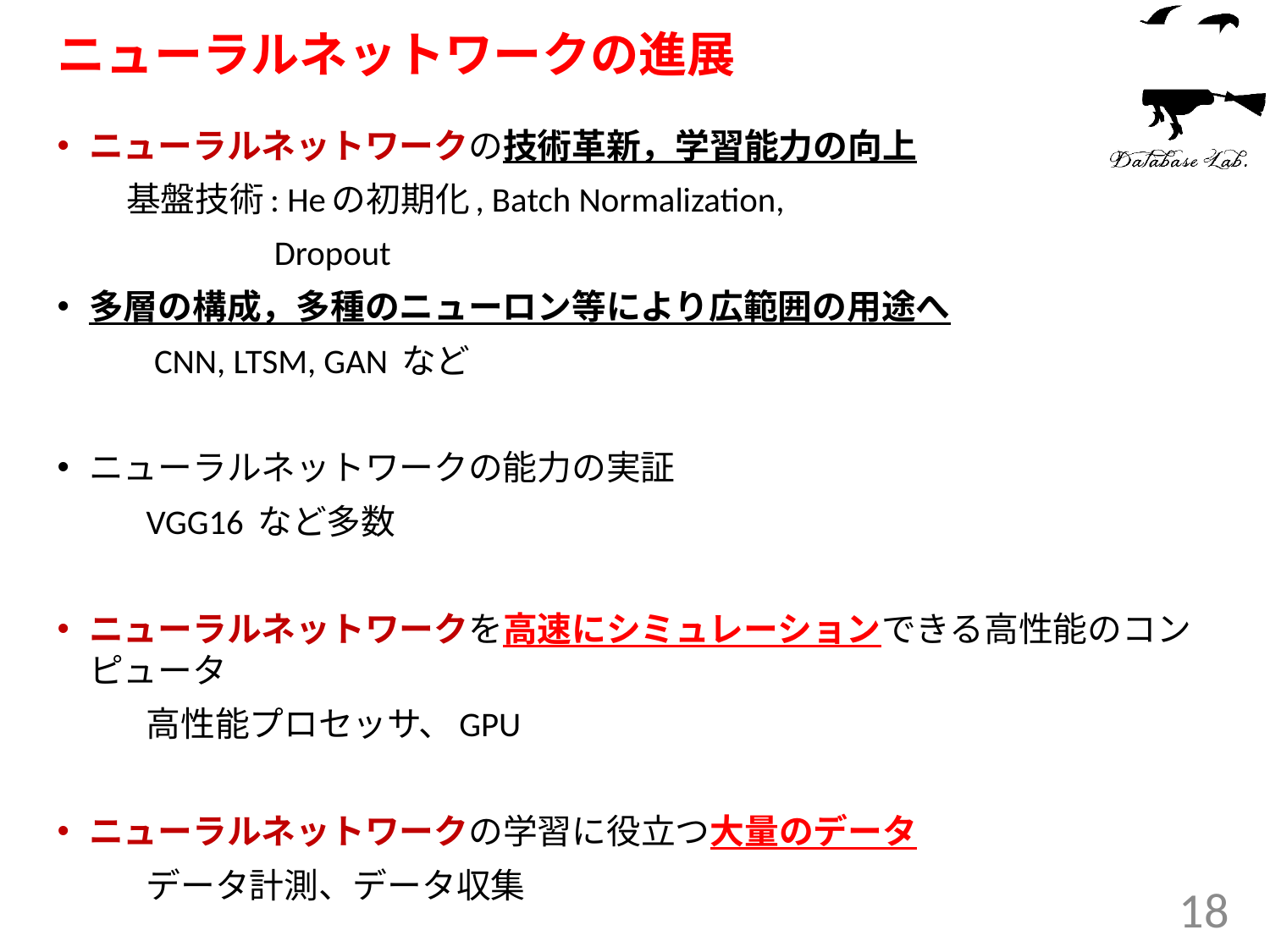

# ニューラルネットワークの進展
ニューラルネットワークの技術革新，学習能力の向上
　　基盤技術: Heの初期化, Batch Normalization,
		     Dropout
多層の構成，多種のニューロン等により広範囲の用途へ
	 CNN, LTSM, GAN など

ニューラルネットワークの能力の実証
　　	VGG16 など多数

ニューラルネットワークを高速にシミュレーションできる高性能のコンピュータ
	高性能プロセッサ、GPU

ニューラルネットワークの学習に役立つ大量のデータ
	データ計測、データ収集

18